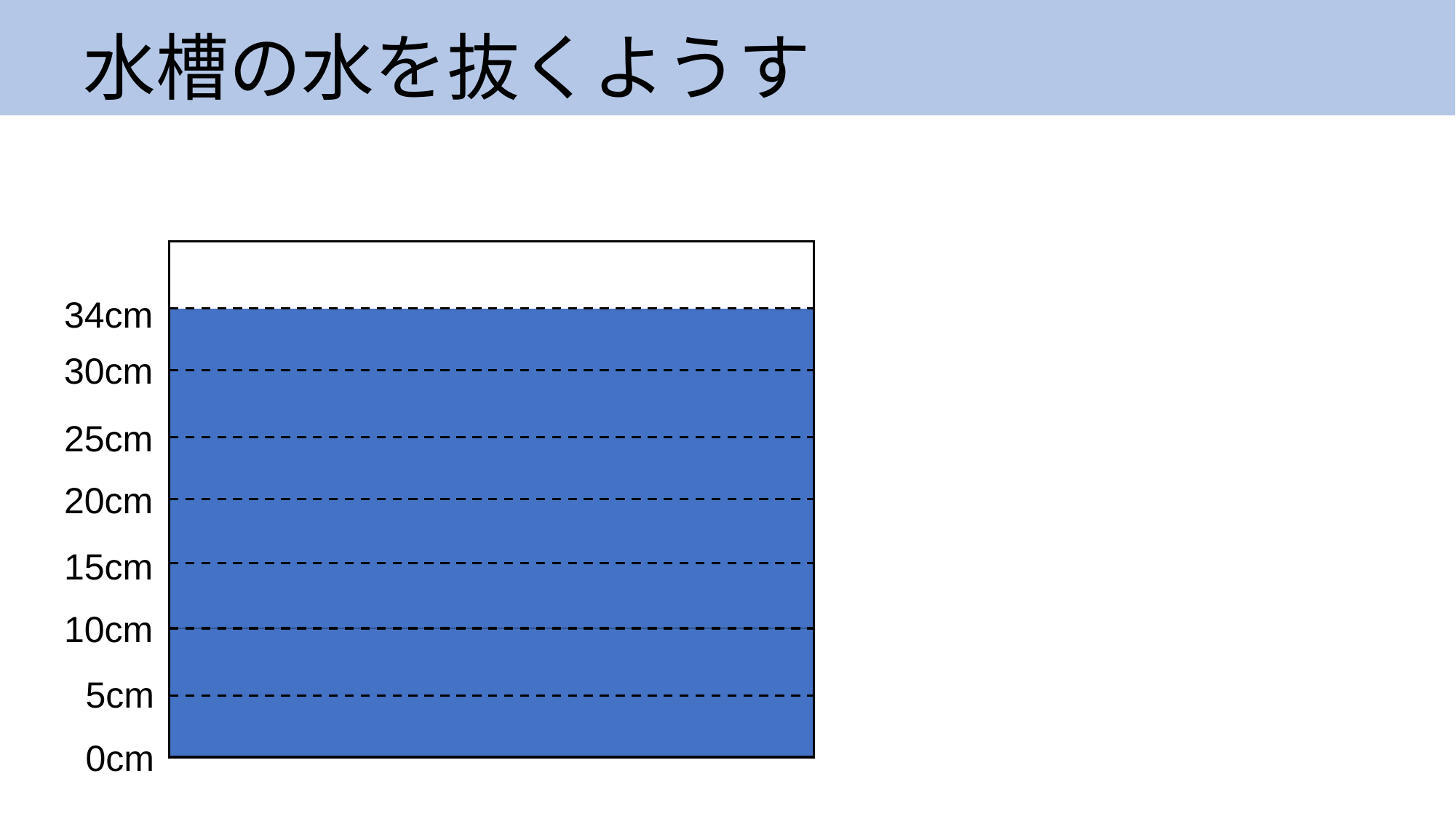

# 水槽の水を抜くようす

34cm

30cm
25cm
20cm
15cm
10cm

5cm
0cm